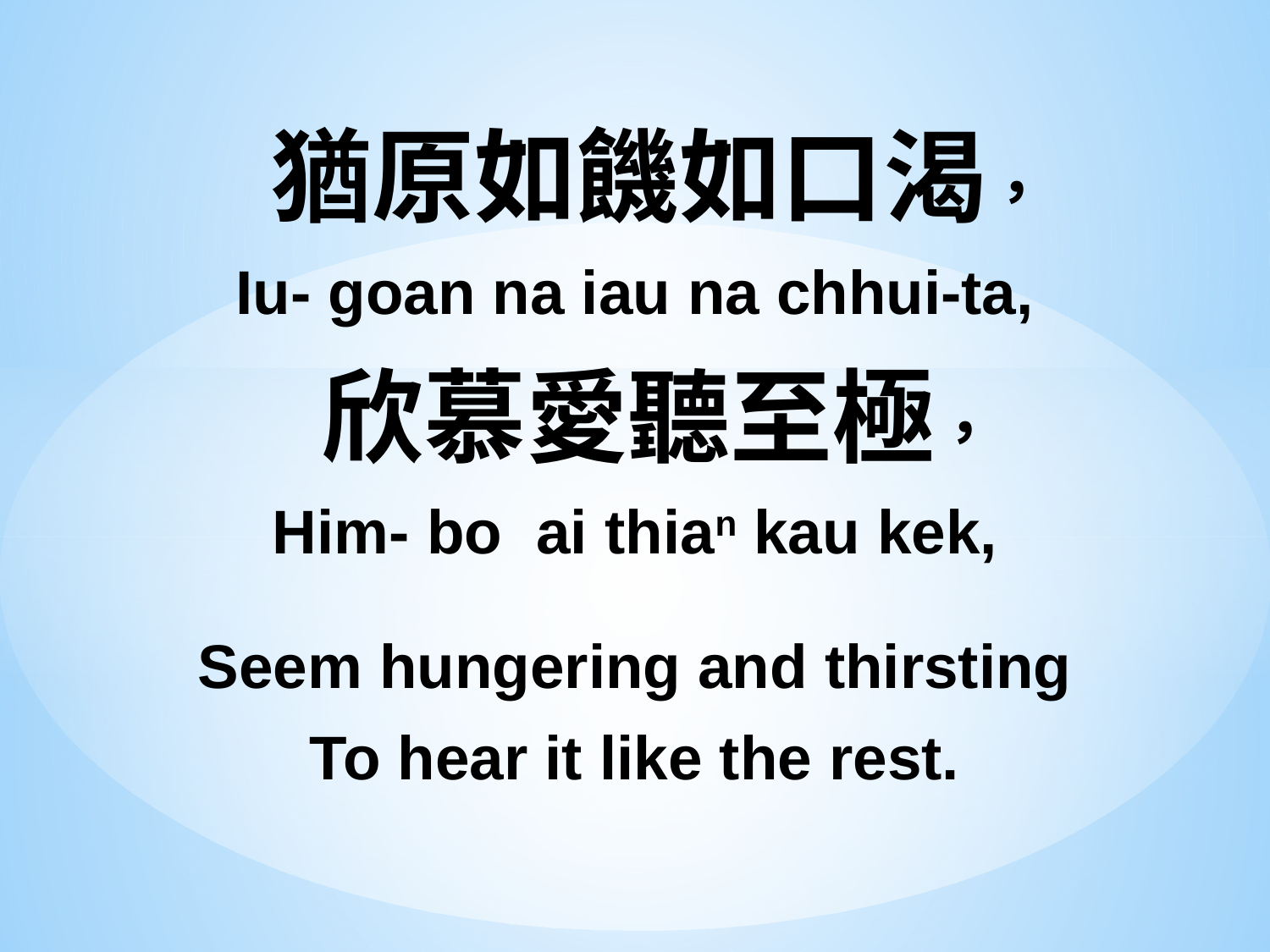

猶原如饑如口渴，
Iu- goan na iau na chhui-ta,
 欣慕愛聽至極，
Him- bo  ai thian kau kek,

Seem hungering and thirsting
To hear it like the rest.